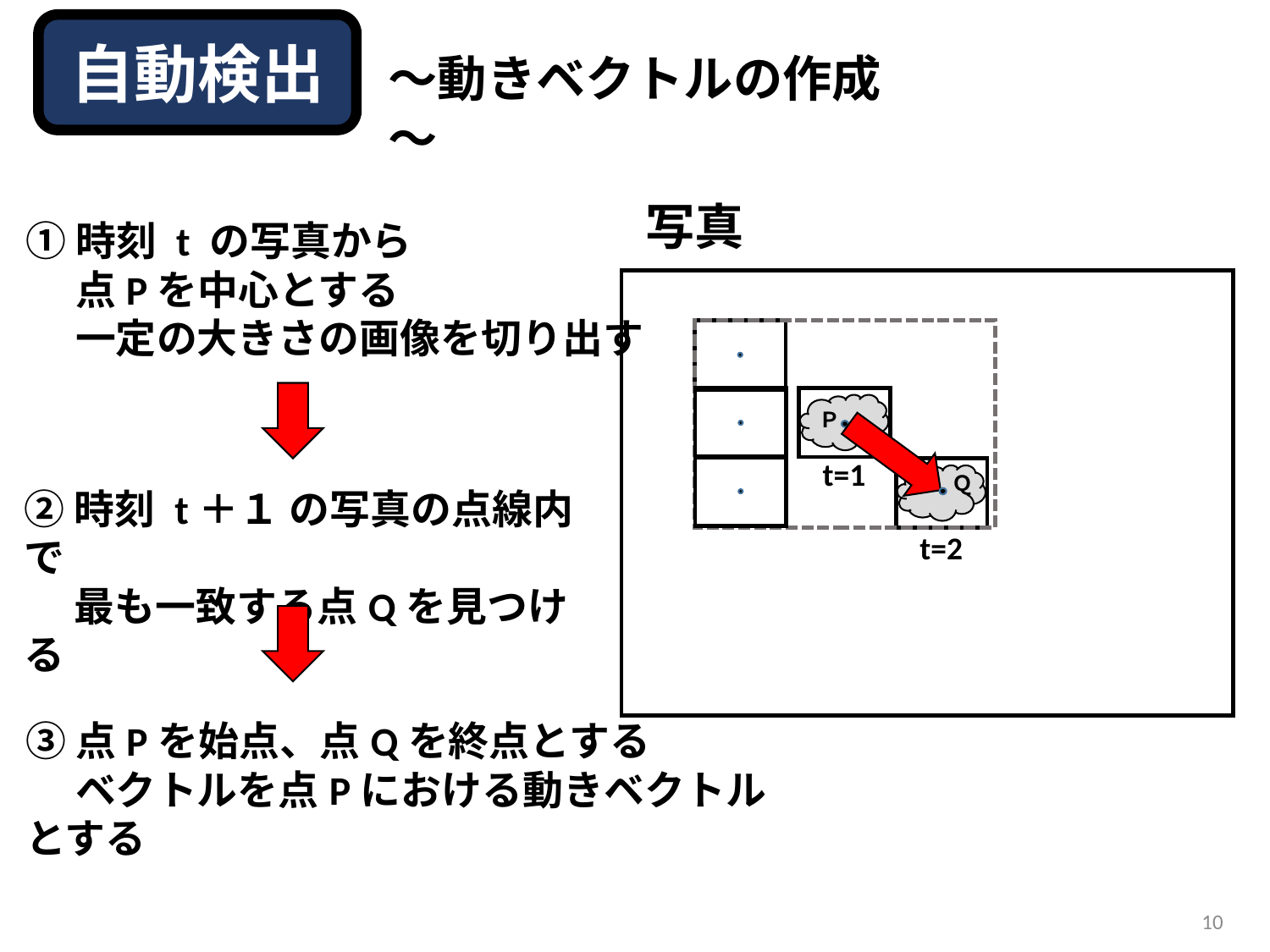

動きベクトルの
作成

ウィンドウ
自動検出
～動きベクトルの作成～
写真
①時刻 t の写真から
　 点Pを中心とする
　 一定の大きさの画像を切り出す

Ｐ

t=1

Ｑ
②時刻 t＋１ の写真の点線内で
　 最も一致する点Qを見つける

t=2

③点Pを始点、点Qを終点とする
　 ベクトルを点Pにおける動きベクトルとする
10